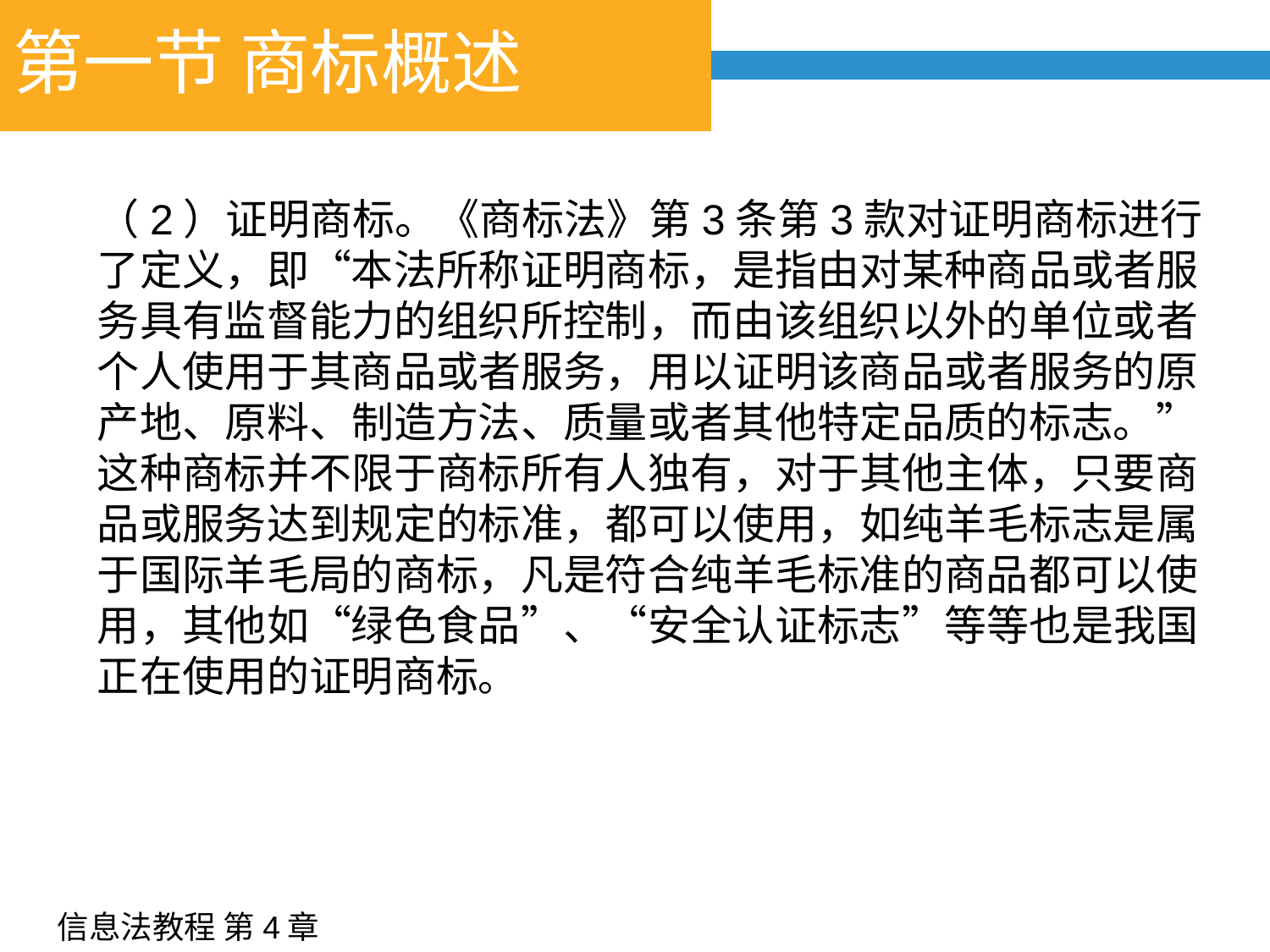

# 第一节 商标概述
（2）证明商标。《商标法》第3条第3款对证明商标进行了定义，即“本法所称证明商标，是指由对某种商品或者服务具有监督能力的组织所控制，而由该组织以外的单位或者个人使用于其商品或者服务，用以证明该商品或者服务的原产地、原料、制造方法、质量或者其他特定品质的标志。”这种商标并不限于商标所有人独有，对于其他主体，只要商品或服务达到规定的标准，都可以使用，如纯羊毛标志是属于国际羊毛局的商标，凡是符合纯羊毛标准的商品都可以使用，其他如“绿色食品”、“安全认证标志”等等也是我国正在使用的证明商标。
信息法教程 第4章